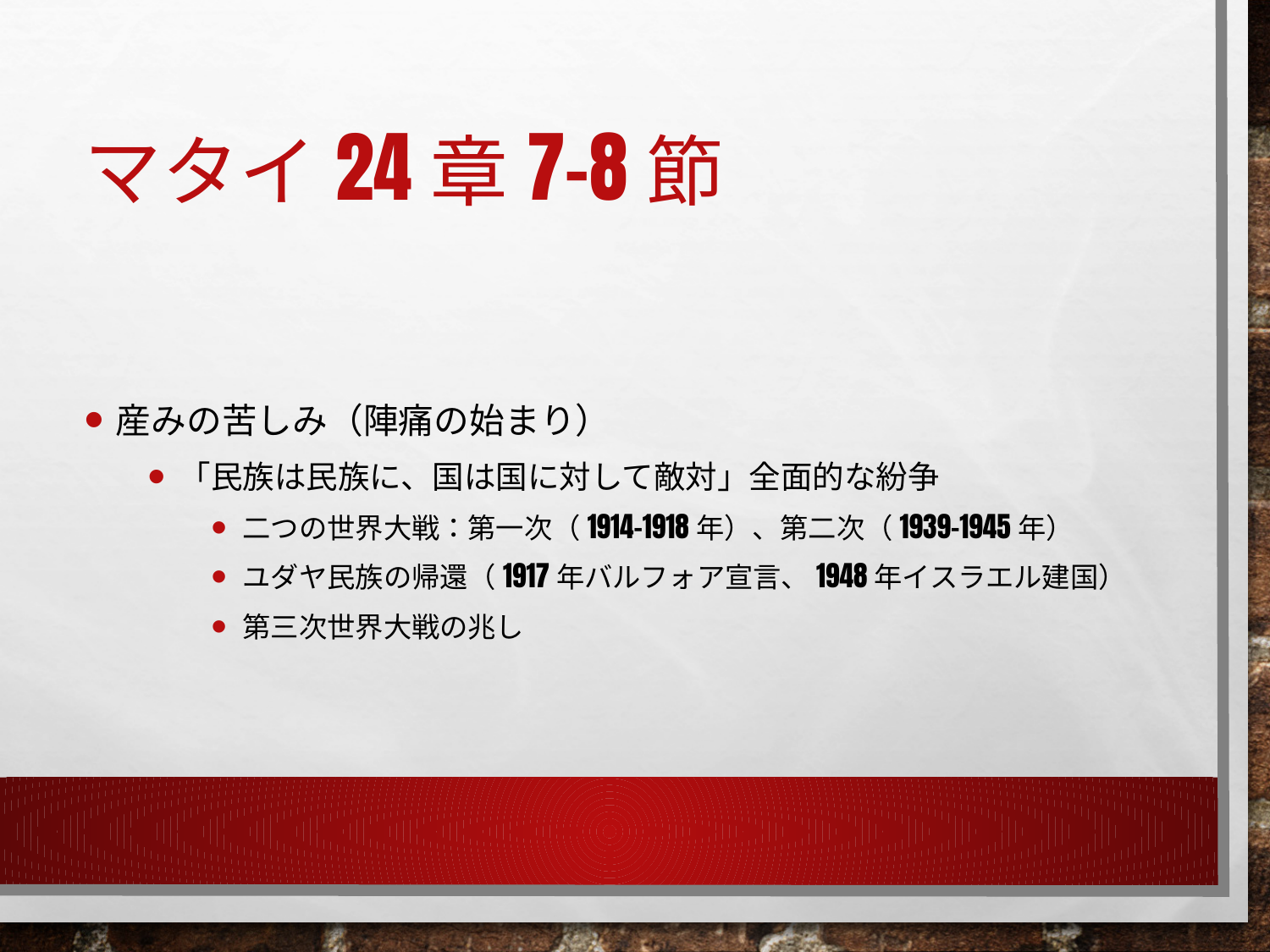

# マタイ24章7‐8節
産みの苦しみ（陣痛の始まり）
「民族は民族に、国は国に対して敵対」全面的な紛争
二つの世界大戦：第一次（1914-1918年）、第二次（1939-1945年）
ユダヤ民族の帰還（1917年バルフォア宣言、1948年イスラエル建国）
第三次世界大戦の兆し